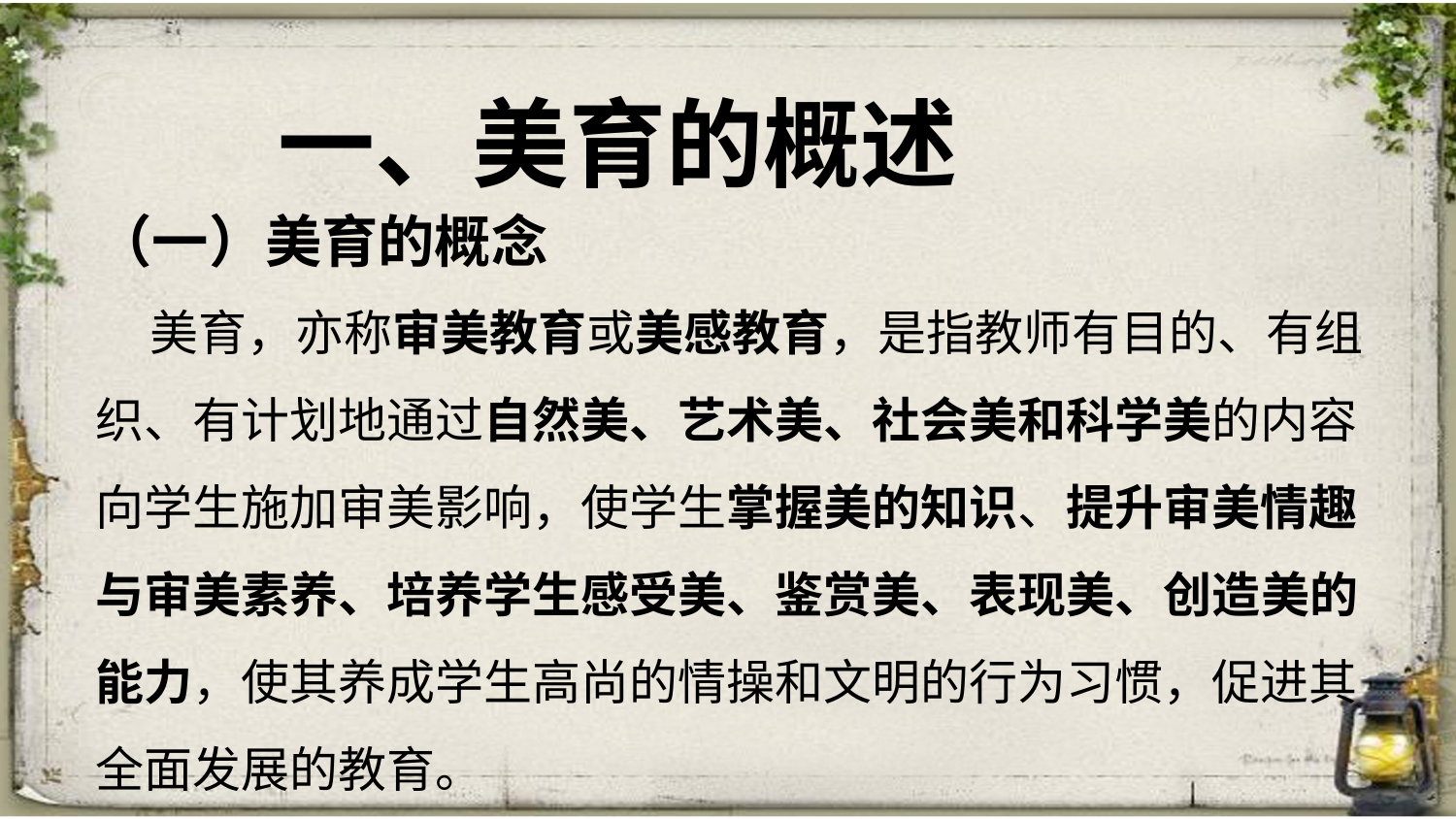

一、美育的概述
（一）美育的概念
     美育，亦称审美教育或美感教育，是指教师有目的、有组织、有计划地通过自然美、艺术美、社会美和科学美的内容向学生施加审美影响，使学生掌握美的知识、提升审美情趣与审美素养、培养学生感受美、鉴赏美、表现美、创造美的能力，使其养成学生高尚的情操和文明的行为习惯，促进其全面发展的教育。